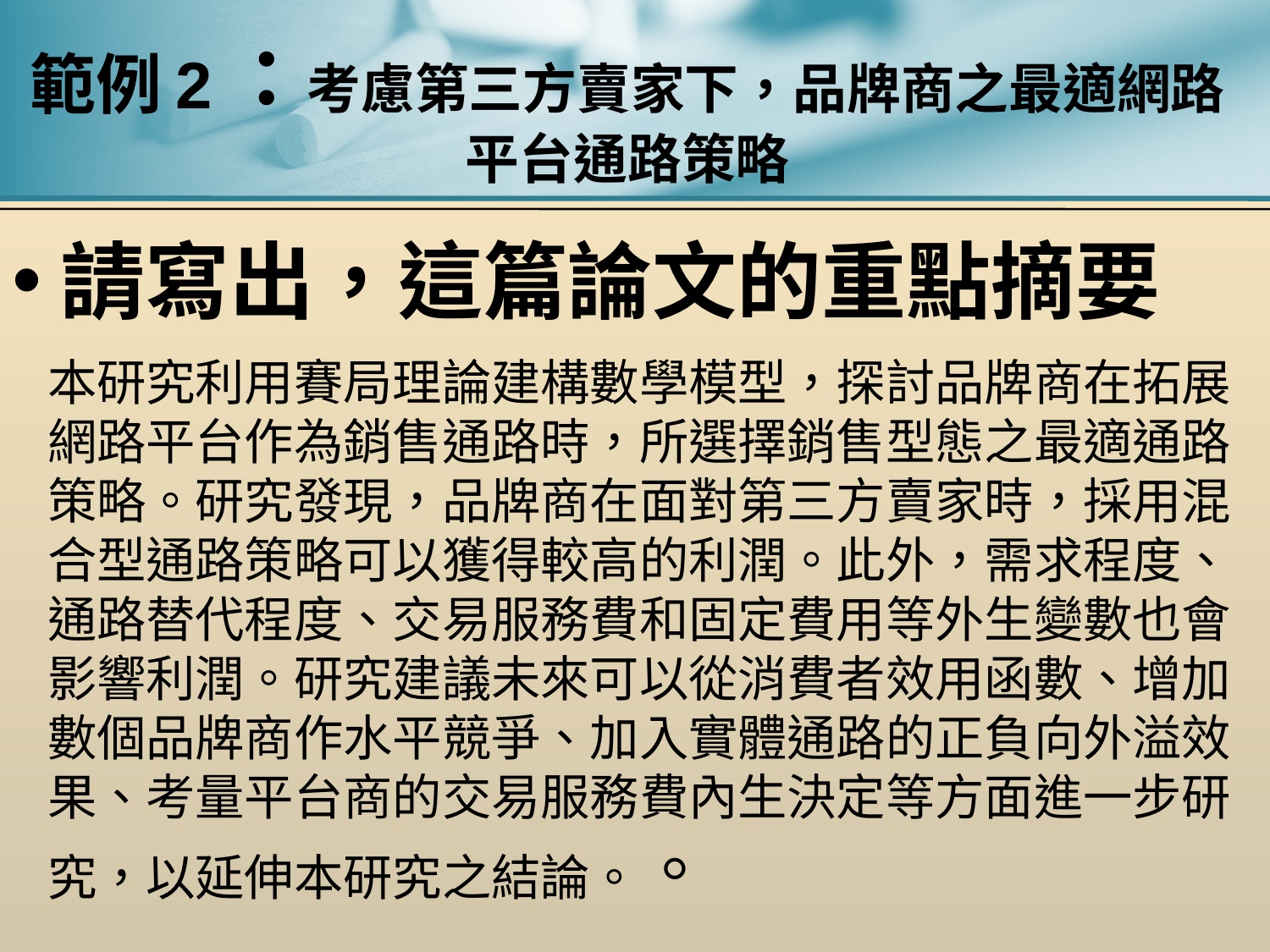

# 範例2：考慮第三方賣家下，品牌商之最適網路平台通路策略
請寫出，這篇論文的重點摘要
本研究利用賽局理論建構數學模型，探討品牌商在拓展網路平台作為銷售通路時，所選擇銷售型態之最適通路策略。研究發現，品牌商在面對第三方賣家時，採用混合型通路策略可以獲得較高的利潤。此外，需求程度、通路替代程度、交易服務費和固定費用等外生變數也會影響利潤。研究建議未來可以從消費者效用函數、增加數個品牌商作水平競爭、加入實體通路的正負向外溢效果、考量平台商的交易服務費內生決定等方面進一步研究，以延伸本研究之結論。。